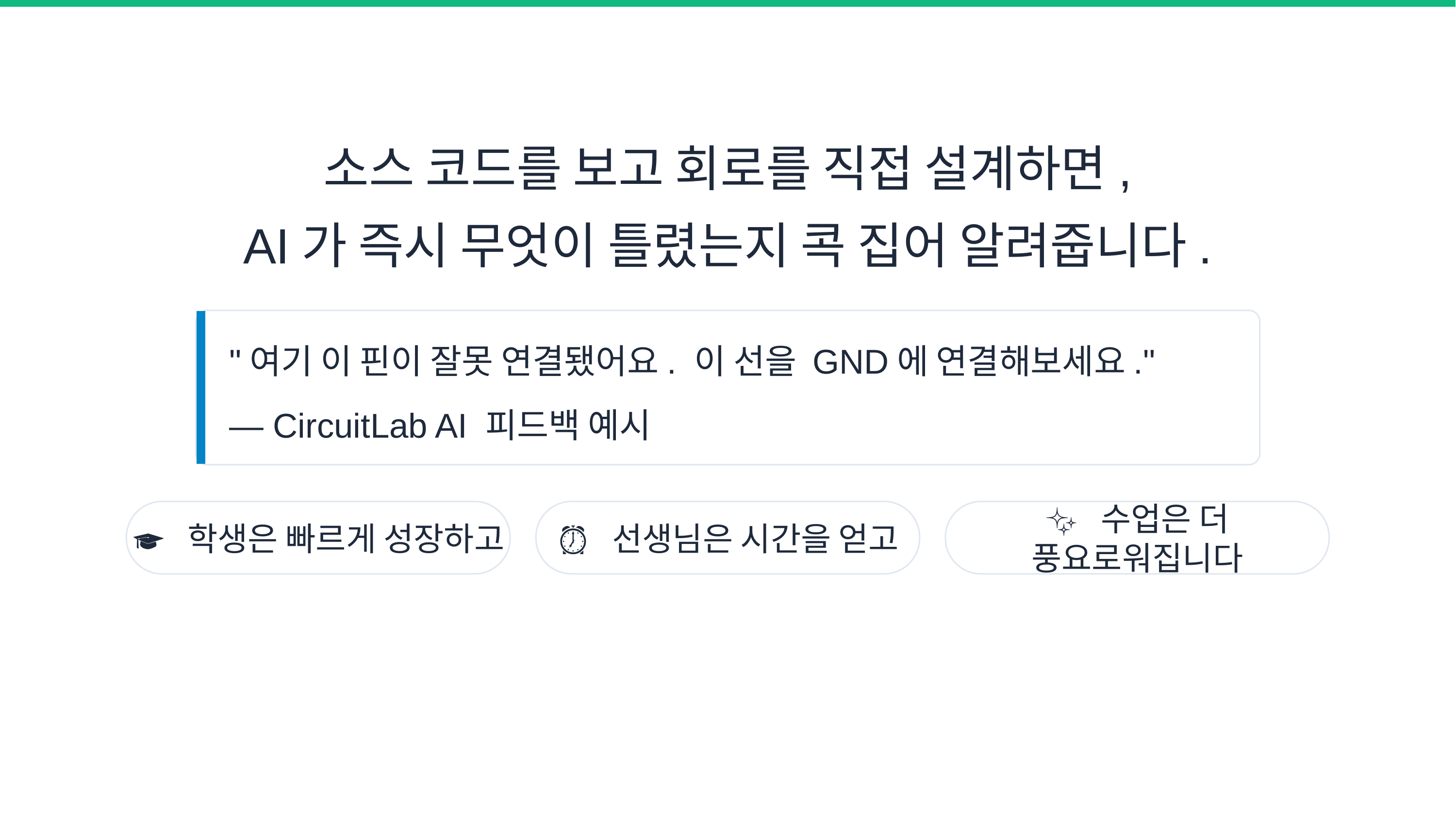

소스 코드를 보고 회로를 직접 설계하면,
AI가 즉시 무엇이 틀렸는지 콕 집어 알려줍니다.

"여기 이 핀이 잘못 연결됐어요. 이 선을 GND에 연결해보세요."
— CircuitLab AI 피드백 예시

🎓  학생은 빠르게 성장하고

⏰  선생님은 시간을 얻고

✨  수업은 더 풍요로워집니다